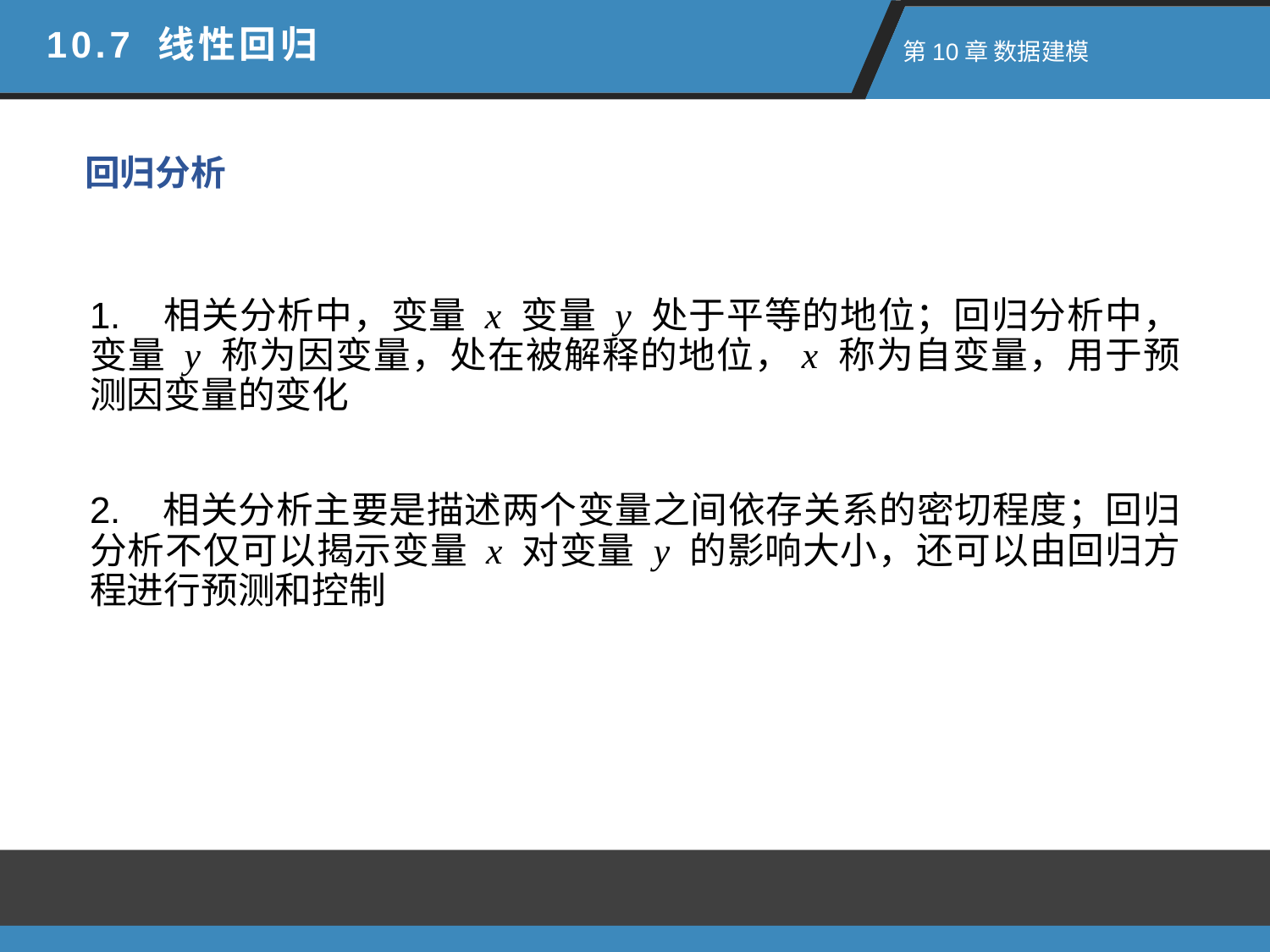

10.7 线性回归
  第10章 数据建模
回归分析
1.   相关分析中，变量 x 变量 y 处于平等的地位；回归分析中，变量 y 称为因变量，处在被解释的地位，x 称为自变量，用于预测因变量的变化

2.   相关分析主要是描述两个变量之间依存关系的密切程度；回归分析不仅可以揭示变量 x 对变量 y 的影响大小，还可以由回归方程进行预测和控制